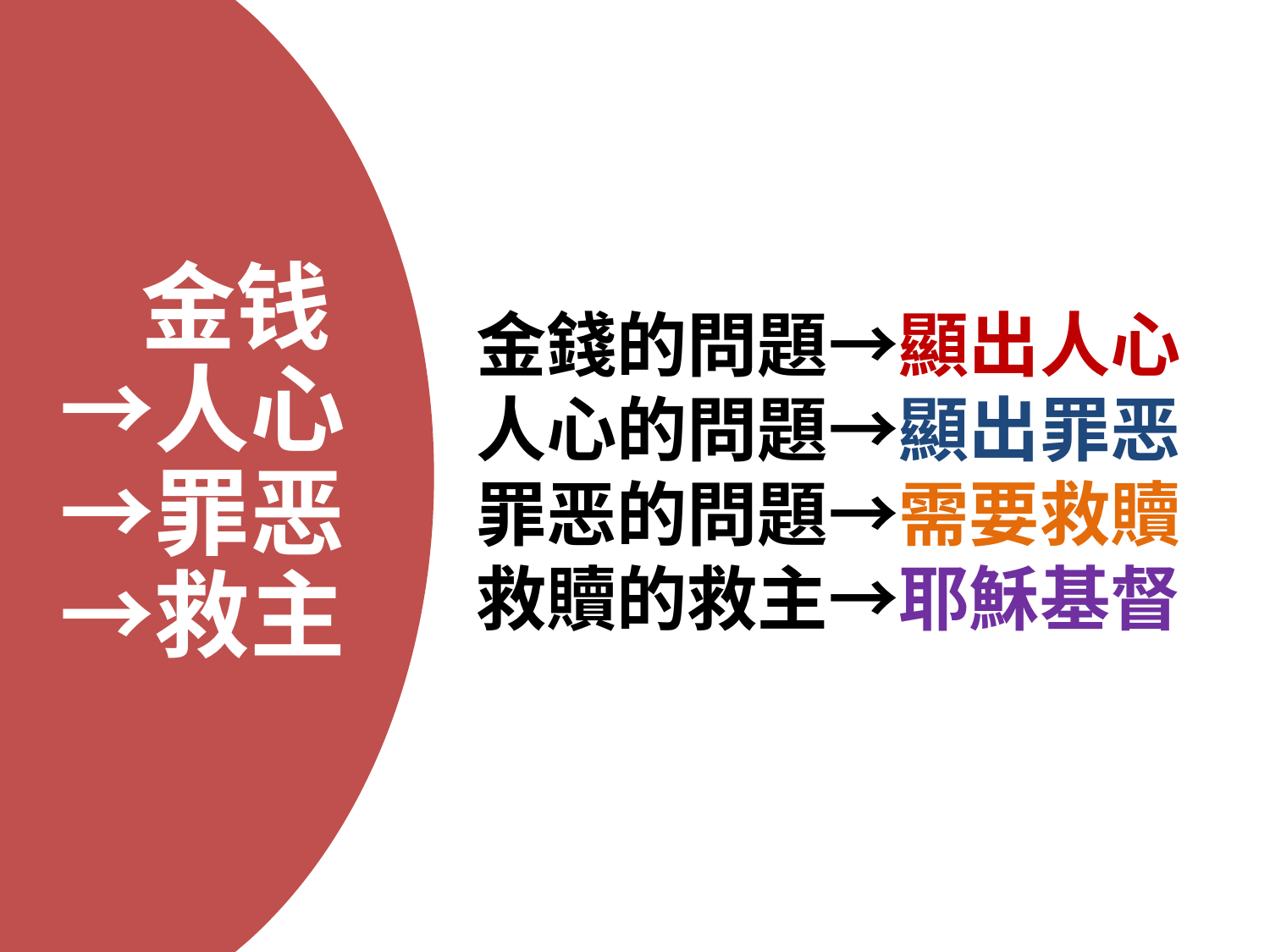

金錢的問題→顯出人心
人心的問題→顯出罪恶
罪恶的問題→需要救贖
救贖的救主→耶穌基督
# 金钱 →人心 →罪恶 →救主